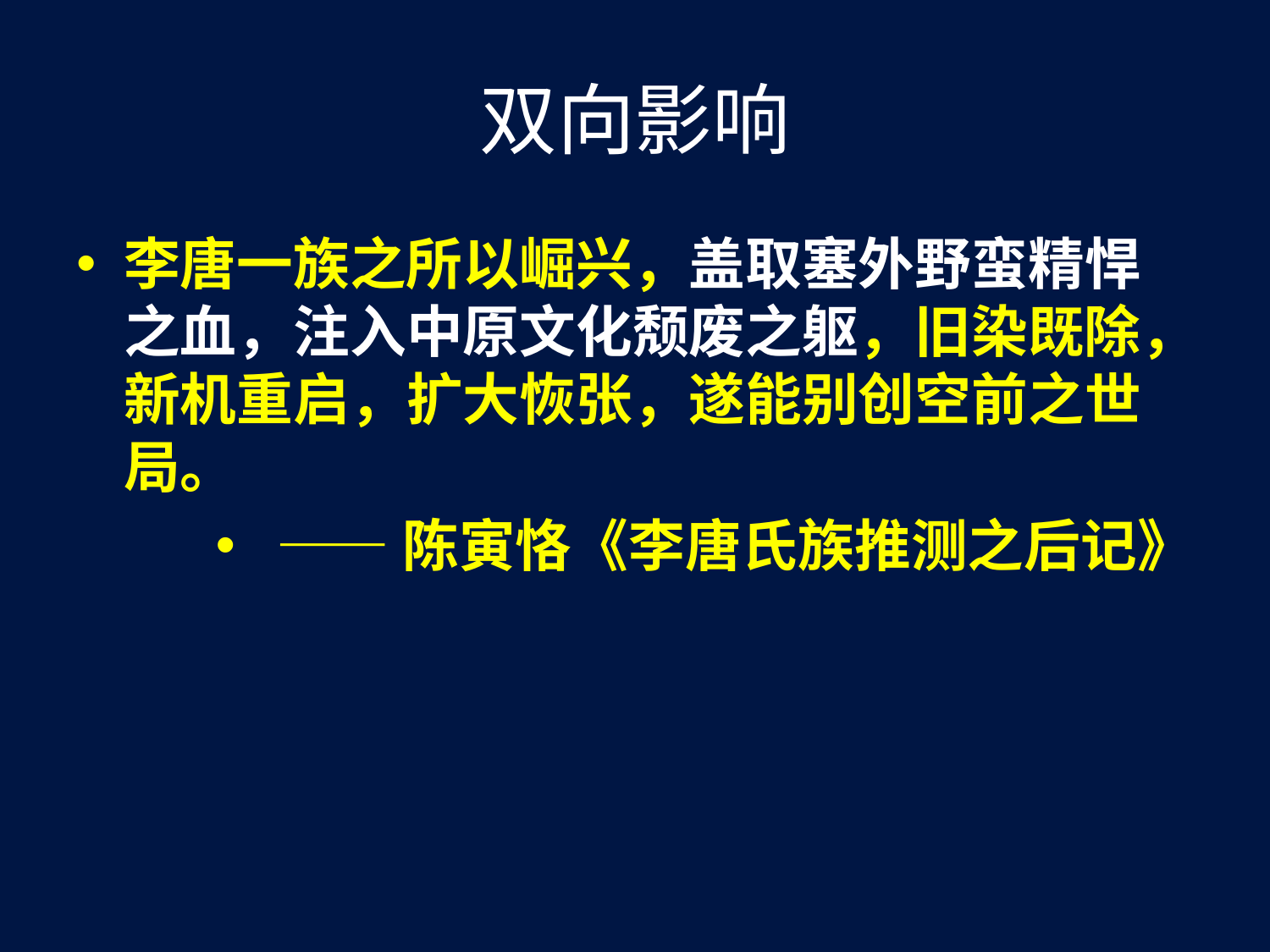

# 双向影响
李唐一族之所以崛兴，盖取塞外野蛮精悍之血，注入中原文化颓废之躯，旧染既除，新机重启，扩大恢张，遂能别创空前之世局。
 ——陈寅恪《李唐氏族推测之后记》